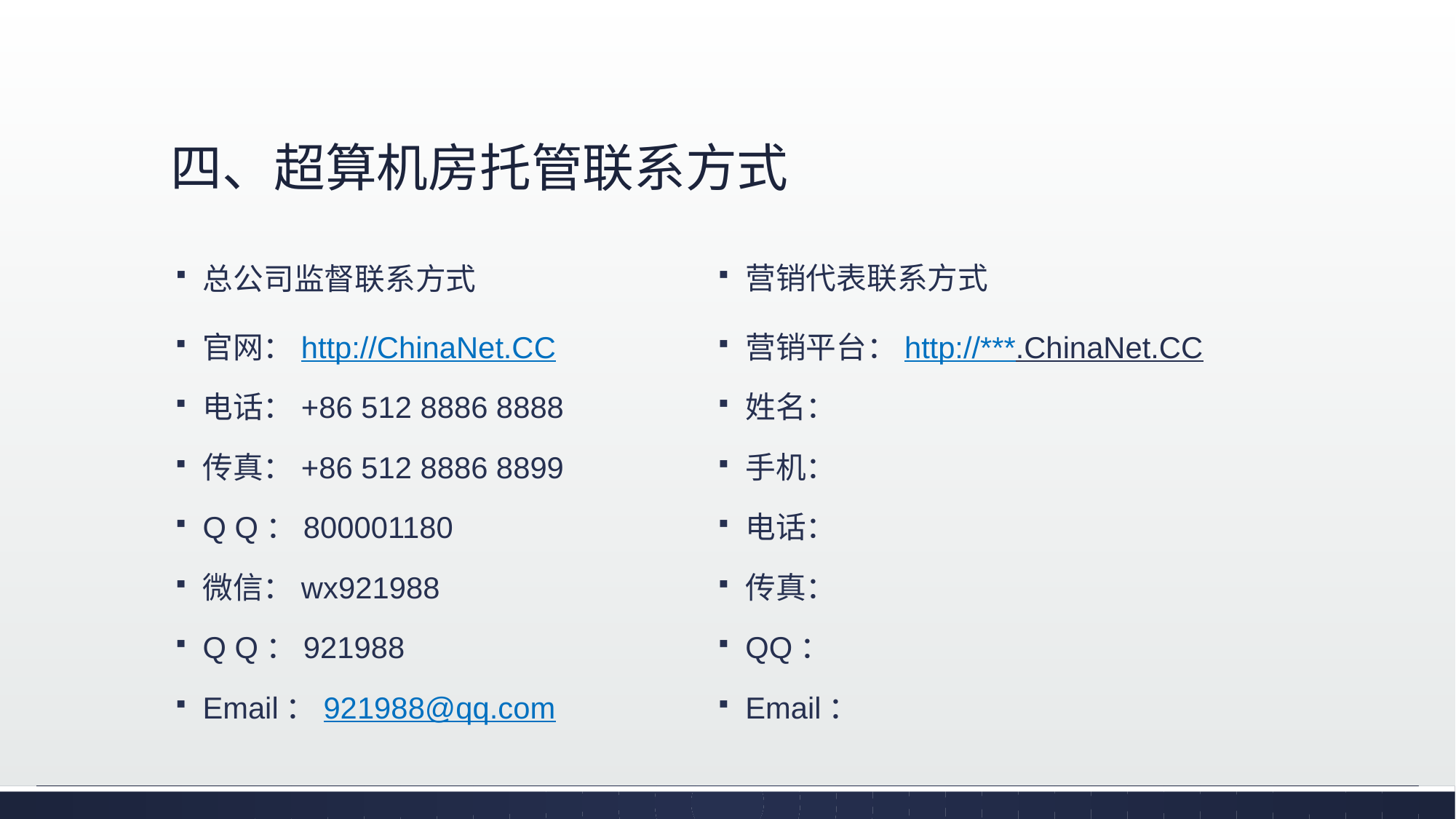

# 四、超算机房托管联系方式
总公司监督联系方式
营销代表联系方式
官网：http://ChinaNet.CC
电话：+86 512 8886 8888
传真：+86 512 8886 8899
Q Q：800001180
微信：wx921988
Q Q：921988
Email：921988@qq.com

营销平台：http://***.ChinaNet.CC
姓名：
手机：
电话：
传真：
QQ：
Email：